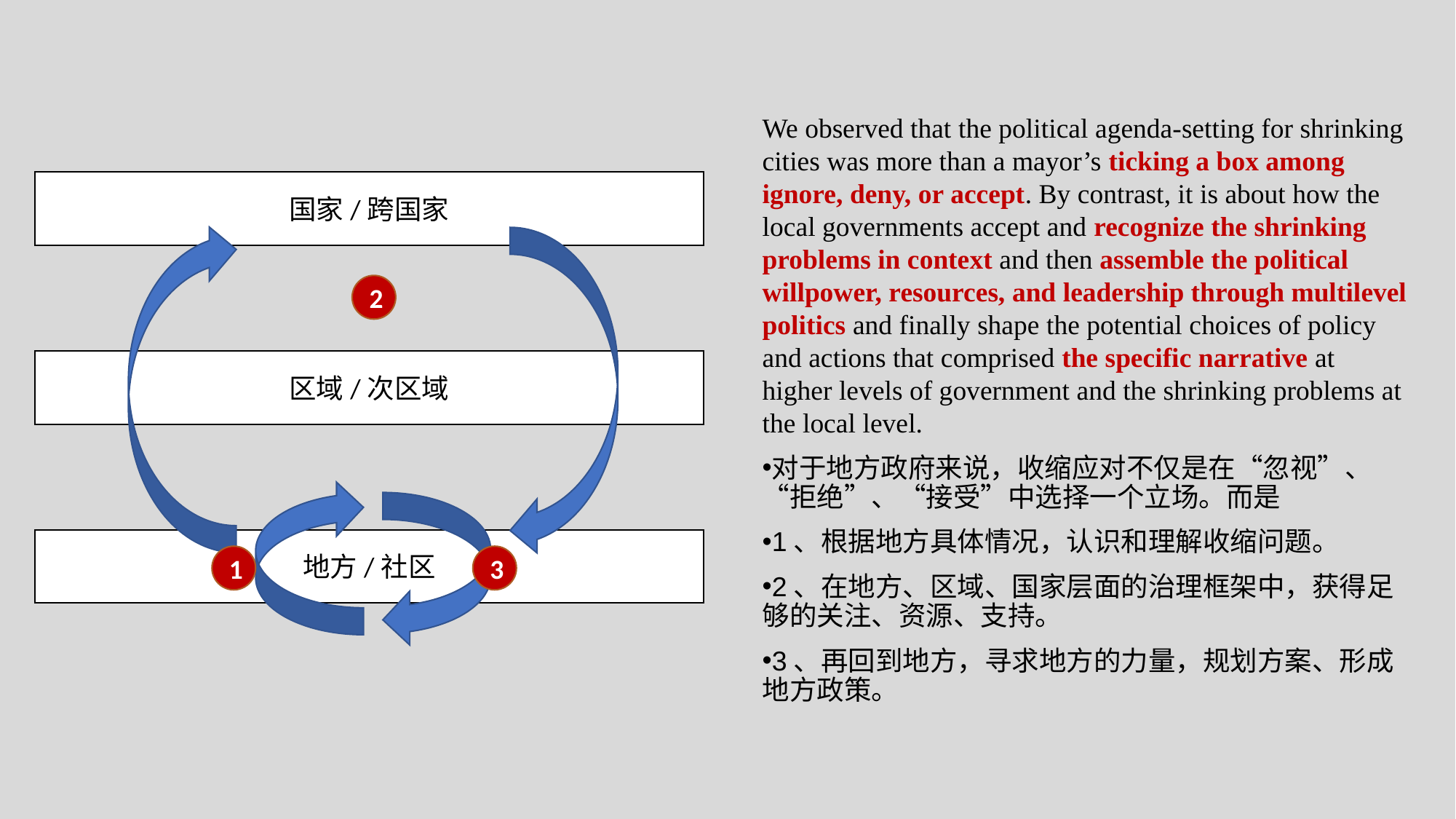

We observed that the political agenda-setting for shrinking cities was more than a mayor’s ticking a box among ignore, deny, or accept. By contrast, it is about how the local governments accept and recognize the shrinking problems in context and then assemble the political willpower, resources, and leadership through multilevel politics and finally shape the potential choices of policy and actions that comprised the specific narrative at higher levels of government and the shrinking problems at the local level.
国家/跨国家

2
区域/次区域
对于地方政府来说，收缩应对不仅是在“忽视”、“拒绝”、“接受”中选择一个立场。而是
1、根据地方具体情况，认识和理解收缩问题。
2、在地方、区域、国家层面的治理框架中，获得足够的关注、资源、支持。
3、再回到地方，寻求地方的力量，规划方案、形成地方政策。

地方/社区
1
3